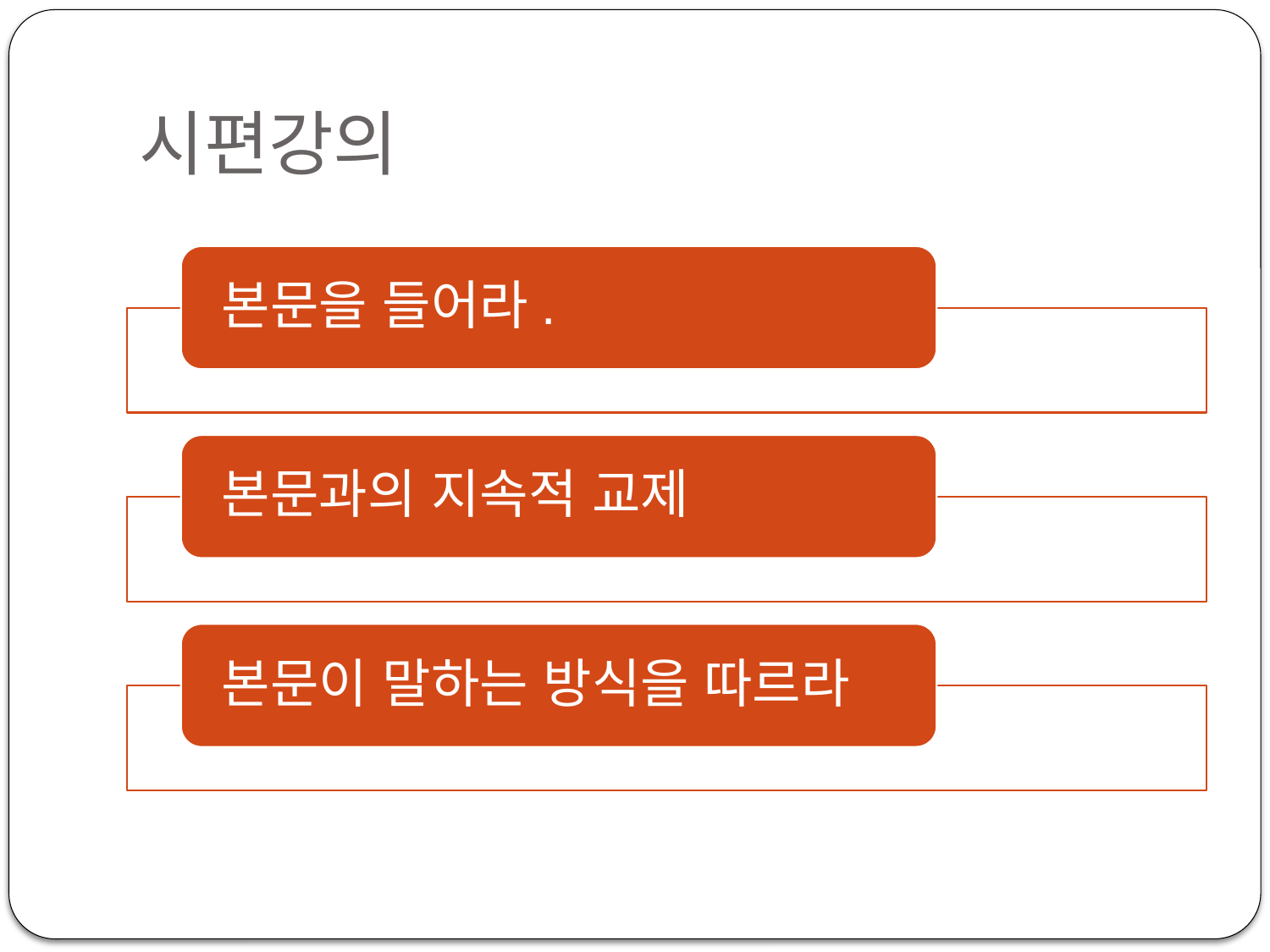

# 시편강의
본문을 들어라.
본문과의 지속적 교제
본문이 말하는 방식을 따르라